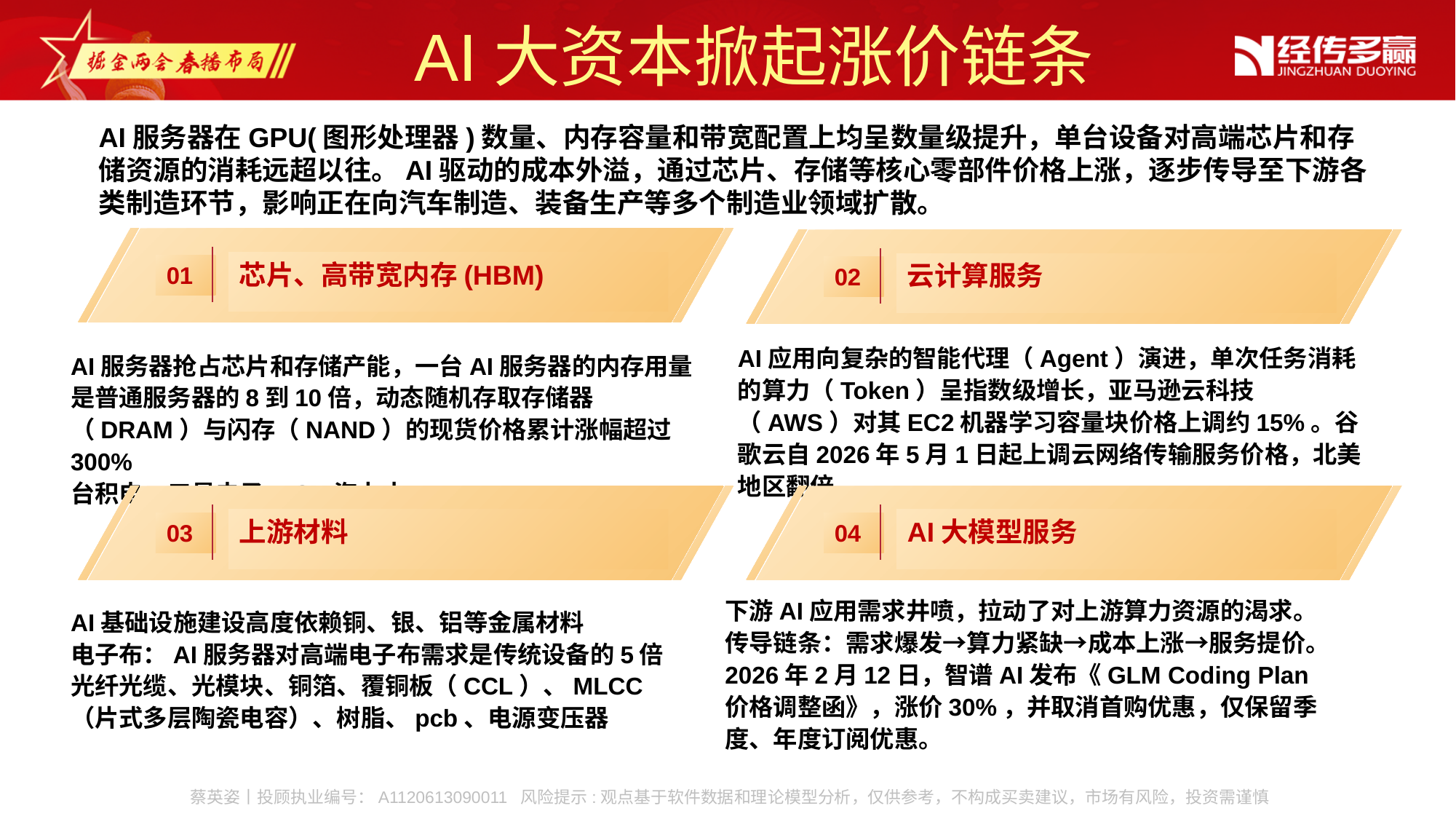

AI大资本掀起涨价链条
AI服务器在GPU(图形处理器)数量、内存容量和带宽配置上均呈数量级提升，单台设备对高端芯片和存储资源的消耗远超以往。AI驱动的成本外溢，通过芯片、存储等核心零部件价格上涨，逐步传导至下游各类制造环节，影响正在向汽车制造、装备生产等多个制造业领域扩散。

芯片、高带宽内存(HBM)
01

云计算服务
02
AI应用向复杂的智能代理（Agent）演进，单次任务消耗的算力（Token）呈指数级增长，‌亚马逊云科技（AWS）对其EC2机器学习容量块价格上调约15%‌。‌谷歌云自2026年5月1日起上调云网络传输服务价格，北美地区翻倍‌。
AI服务器抢占芯片和存储产能，一台AI服务器的内存用量是普通服务器的8到10倍，‌动态随机存取存储器（DRAM）与闪存（NAND）的现货价格累计涨幅超过300%‌
台积电、三星电子、SK海力士

上游材料
03

AI大模型服务
04
下游AI应用需求井喷，拉动了对上游算力资源的渴求。
传导链条：需求爆发→算力紧缺→成本上涨→服务提价‌。
2026年2月12日，‌智谱AI发布《GLM Coding Plan价格调整函》，涨价30%，并取消首购优惠，仅保留季度、年度订阅优惠。‌‌

AI基础设施建设高度依赖铜、银、铝等金属材料
电子布：AI服务器对高端电子布需求是传统设备的5倍
光纤光缆、光模块、铜箔、覆铜板（CCL）、MLCC（片式多层陶瓷电容）、树脂、pcb、电源变压器